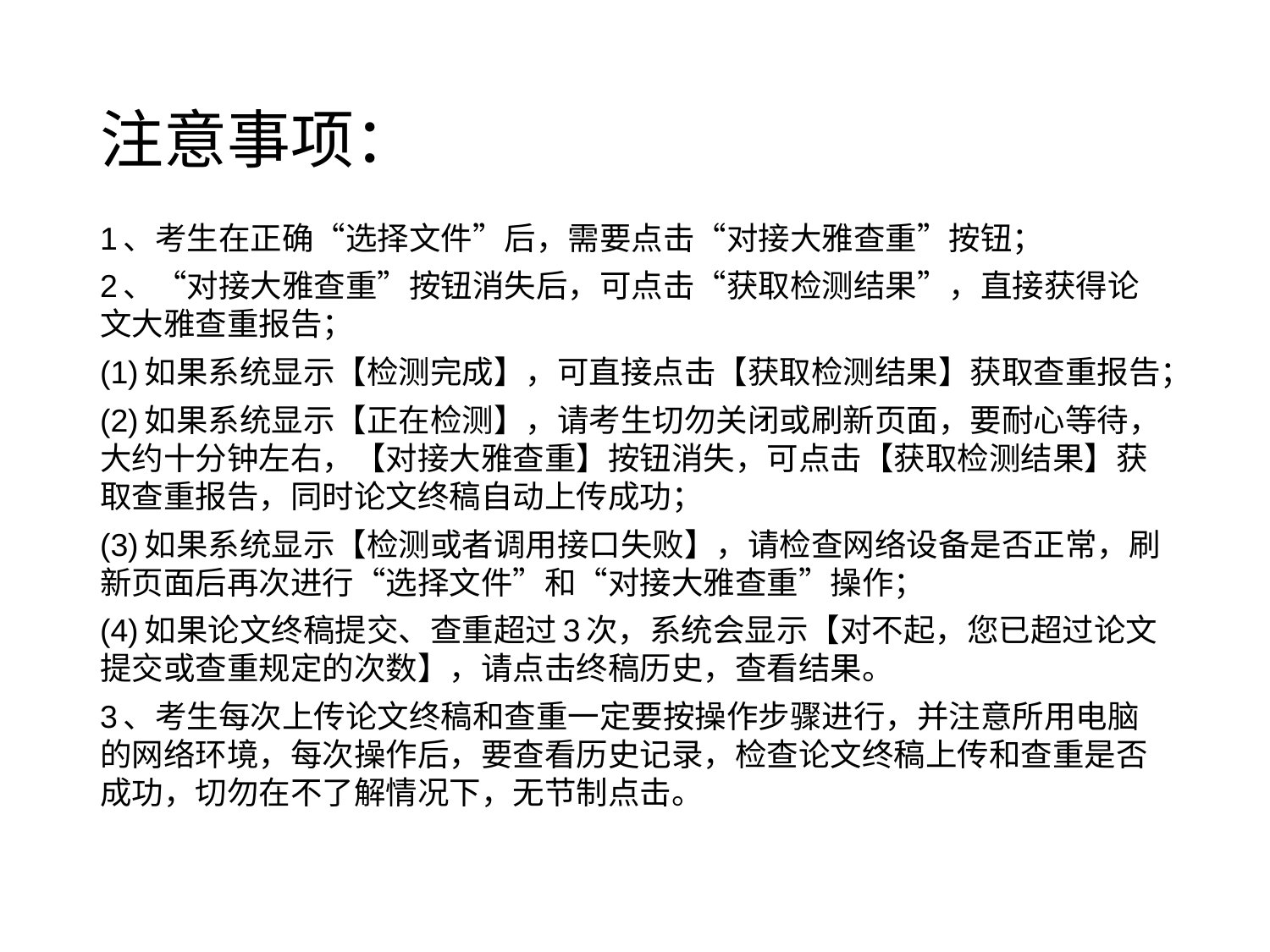

# 注意事项：
1、考生在正确“选择文件”后，需要点击“对接大雅查重”按钮；
2、“对接大雅查重”按钮消失后，可点击“获取检测结果”，直接获得论文大雅查重报告；
(1)如果系统显示【检测完成】，可直接点击【获取检测结果】获取查重报告；
(2)如果系统显示【正在检测】，请考生切勿关闭或刷新页面，要耐心等待，大约十分钟左右，【对接大雅查重】按钮消失，可点击【获取检测结果】获取查重报告，同时论文终稿自动上传成功；
(3)如果系统显示【检测或者调用接口失败】，请检查网络设备是否正常，刷新页面后再次进行“选择文件”和“对接大雅查重”操作；
(4)如果论文终稿提交、查重超过3次，系统会显示【对不起，您已超过论文提交或查重规定的次数】，请点击终稿历史，查看结果。
3、考生每次上传论文终稿和查重一定要按操作步骤进行，并注意所用电脑的网络环境，每次操作后，要查看历史记录，检查论文终稿上传和查重是否成功，切勿在不了解情况下，无节制点击。